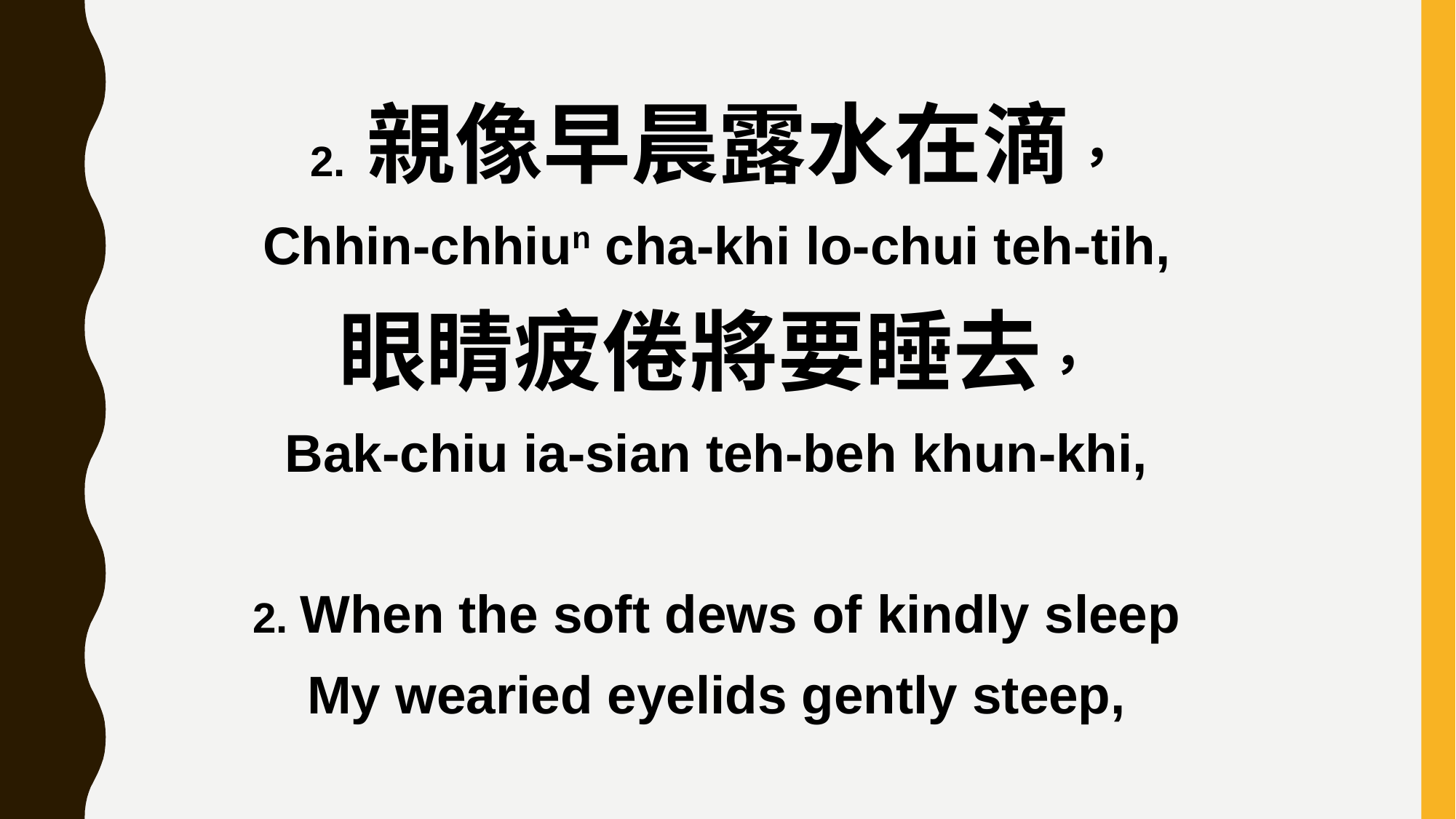

2. 親像早晨露水在滴，
Chhin-chhiun cha-khi lo-chui teh-tih,
眼睛疲倦將要睡去，
Bak-chiu ia-sian teh-beh khun-khi,

2. When the soft dews of kindly sleep
My wearied eyelids gently steep,